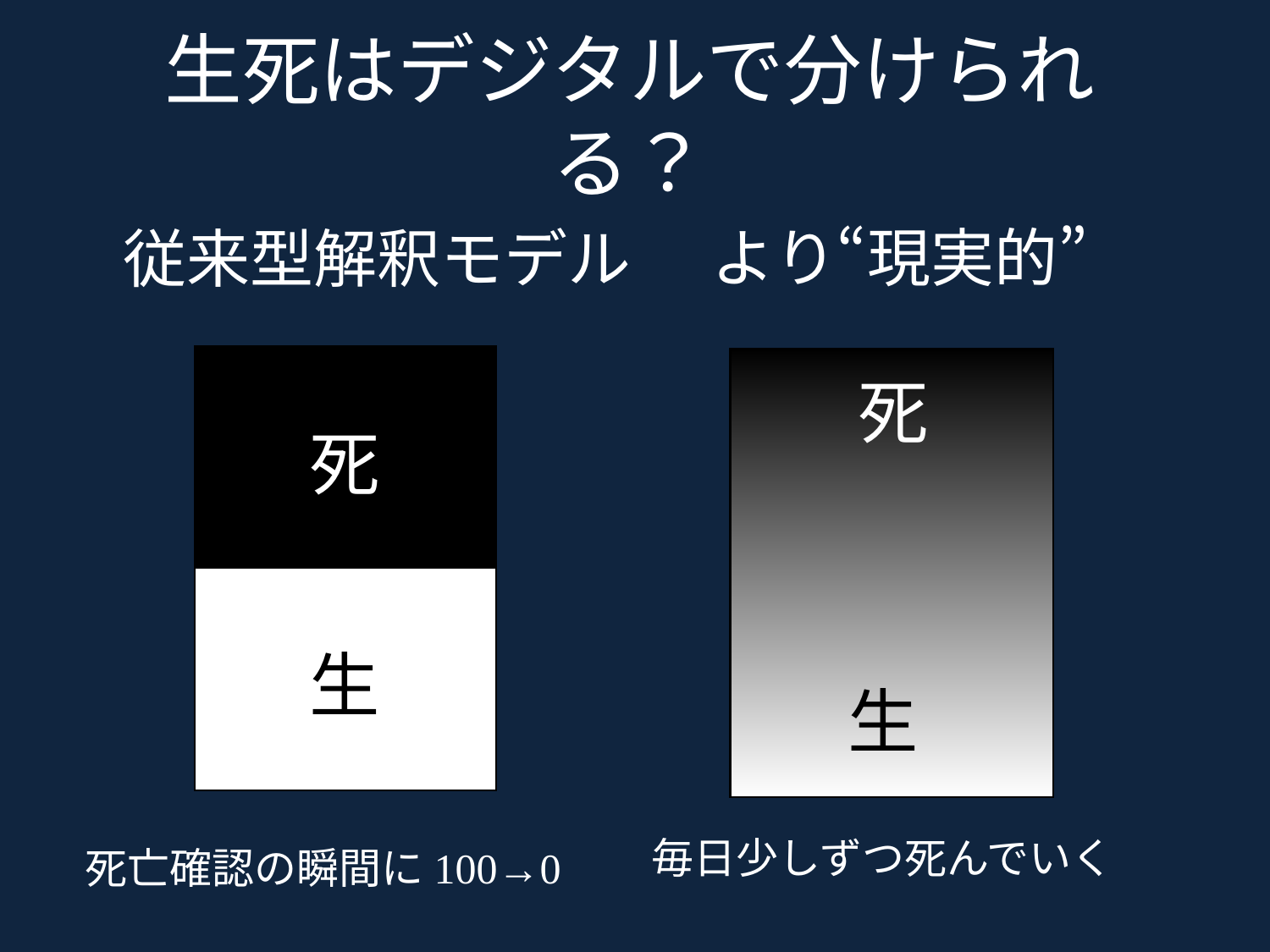

# 生死はデジタルで分けられる？
より“現実的”
従来型解釈モデル

死
死
生
生
毎日少しずつ死んでいく
死亡確認の瞬間に100→0